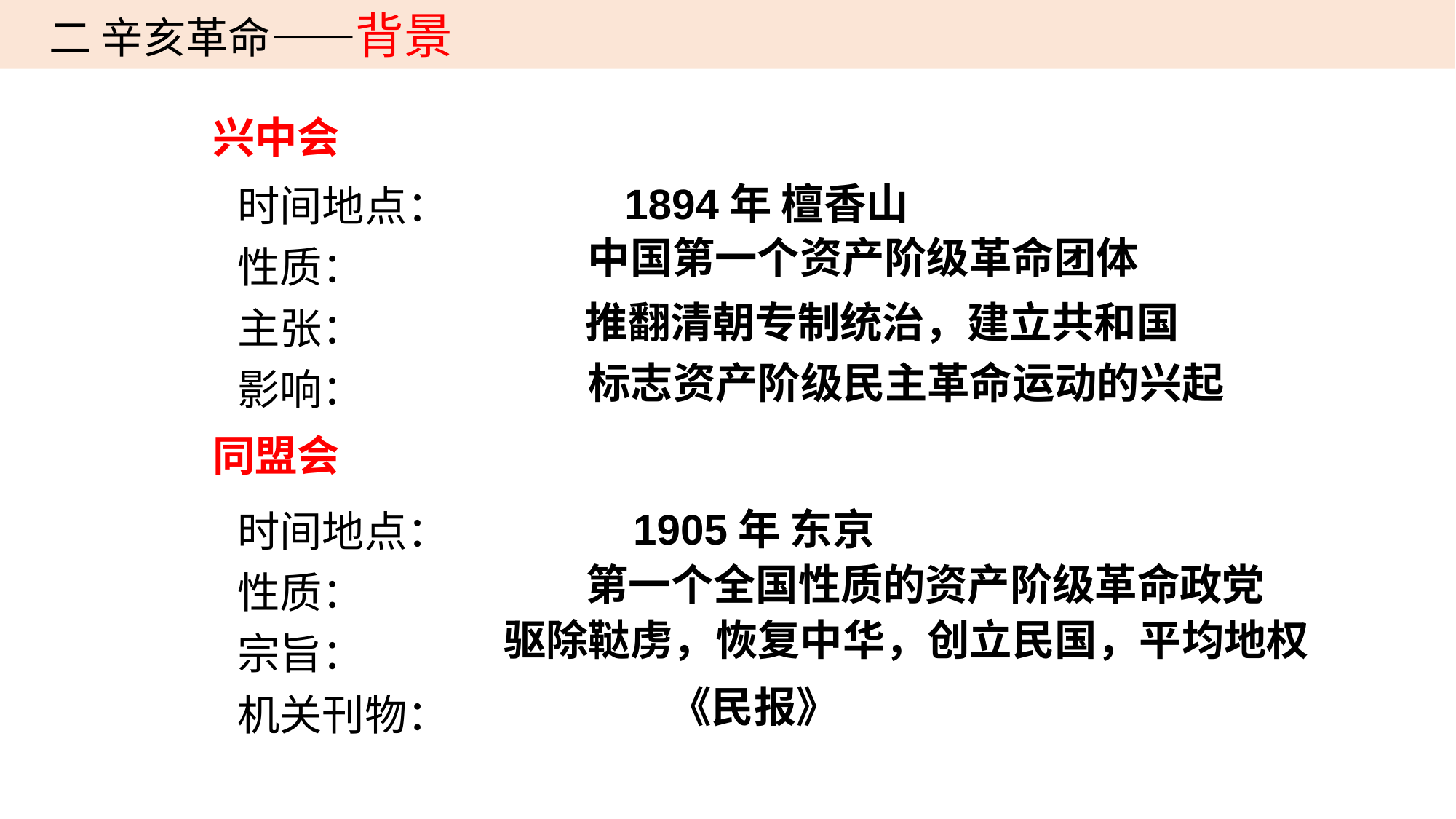

二 辛亥革命——背景
兴中会
时间地点：
性质：
主张：
影响：
1894年 檀香山
中国第一个资产阶级革命团体
推翻清朝专制统治，建立共和国
标志资产阶级民主革命运动的兴起
同盟会
时间地点：
性质：
宗旨：
机关刊物：
1905年 东京
第一个全国性质的资产阶级革命政党
驱除鞑虏，恢复中华，创立民国，平均地权
《民报》